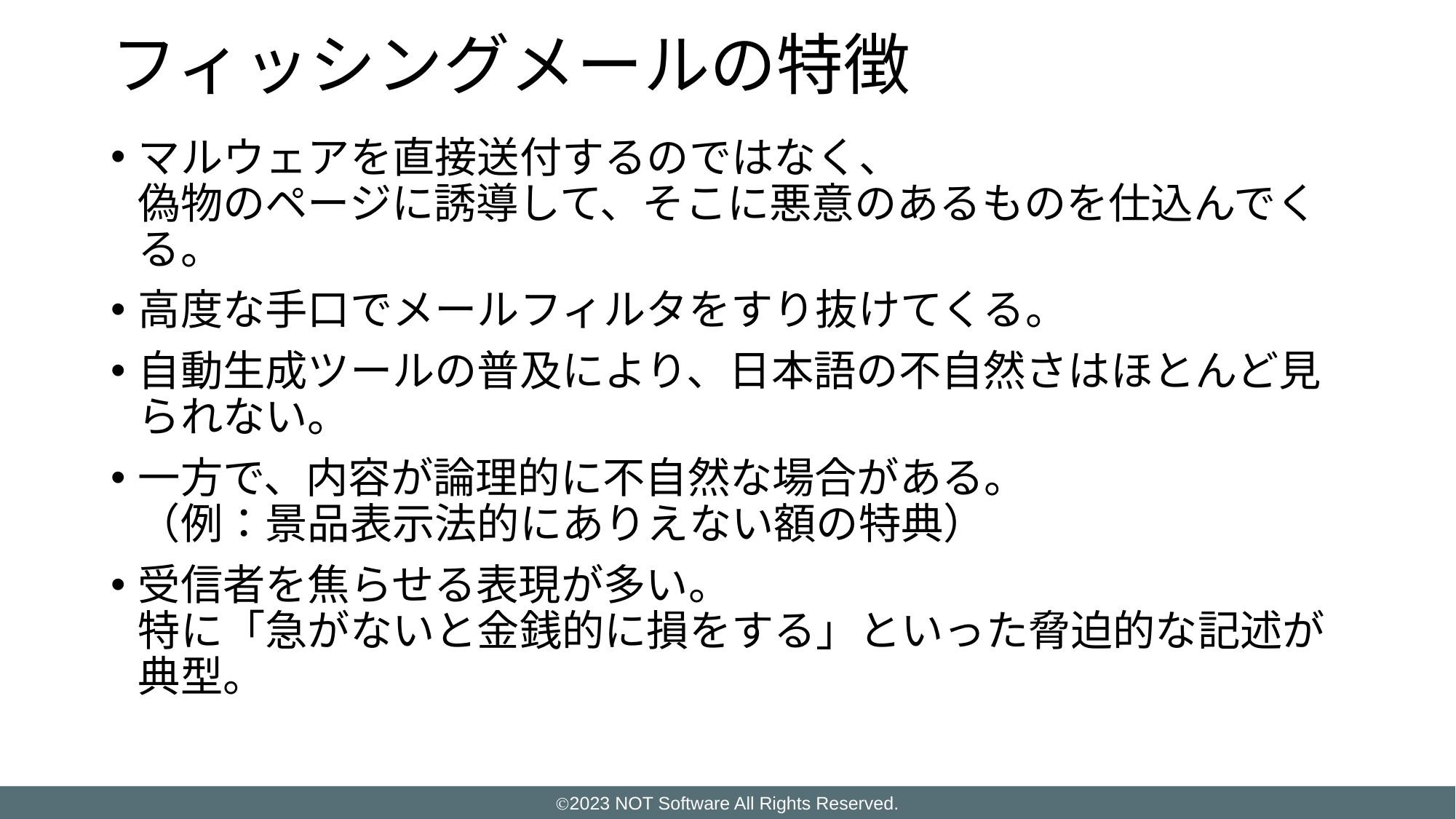

# フィッシングメールの特徴
マルウェアを直接送付するのではなく、
偽物のページに誘導して、そこに悪意のあるものを仕込んでくる。
高度な手口でメールフィルタをすり抜けてくる。
自動生成ツールの普及により、日本語の不自然さはほとんど見られない。
一方で、内容が論理的に不自然な場合がある。
（例：景品表示法的にありえない額の特典）
受信者を焦らせる表現が多い。
特に「急がないと金銭的に損をする」といった脅迫的な記述が典型。